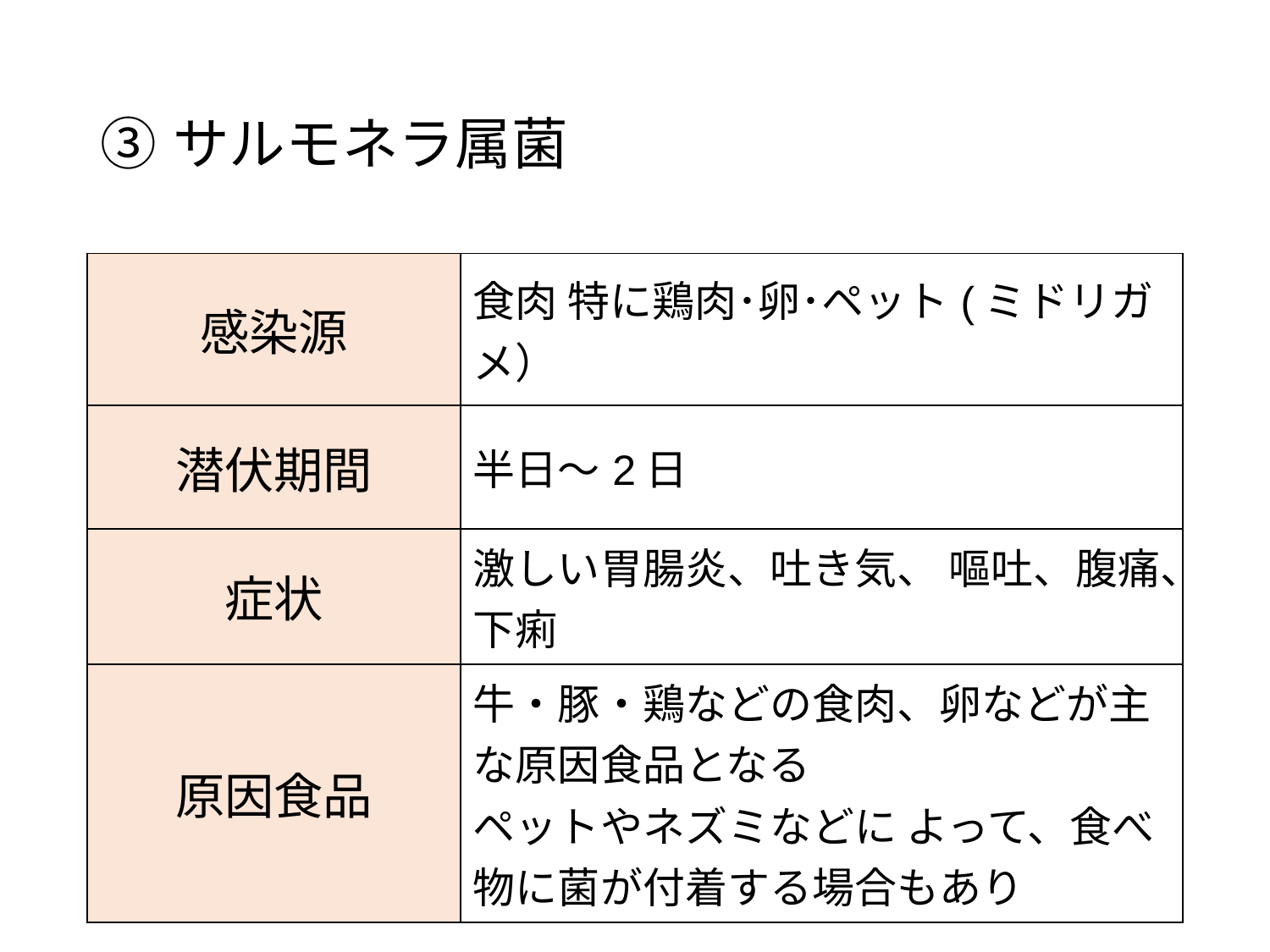

# ③サルモネラ属菌
| 感染源 | 食肉 特に鶏肉･卵･ペット(ミドリガメ） |
| --- | --- |
| 潜伏期間 | 半日～2日 |
| 症状 | 激しい胃腸炎、吐き気、 嘔吐、腹痛、下痢 |
| 原因食品 | 牛・豚・鶏などの食肉、卵などが主な原因食品となる ペットやネズミなどに よって、食べ物に菌が付着する場合もあり |